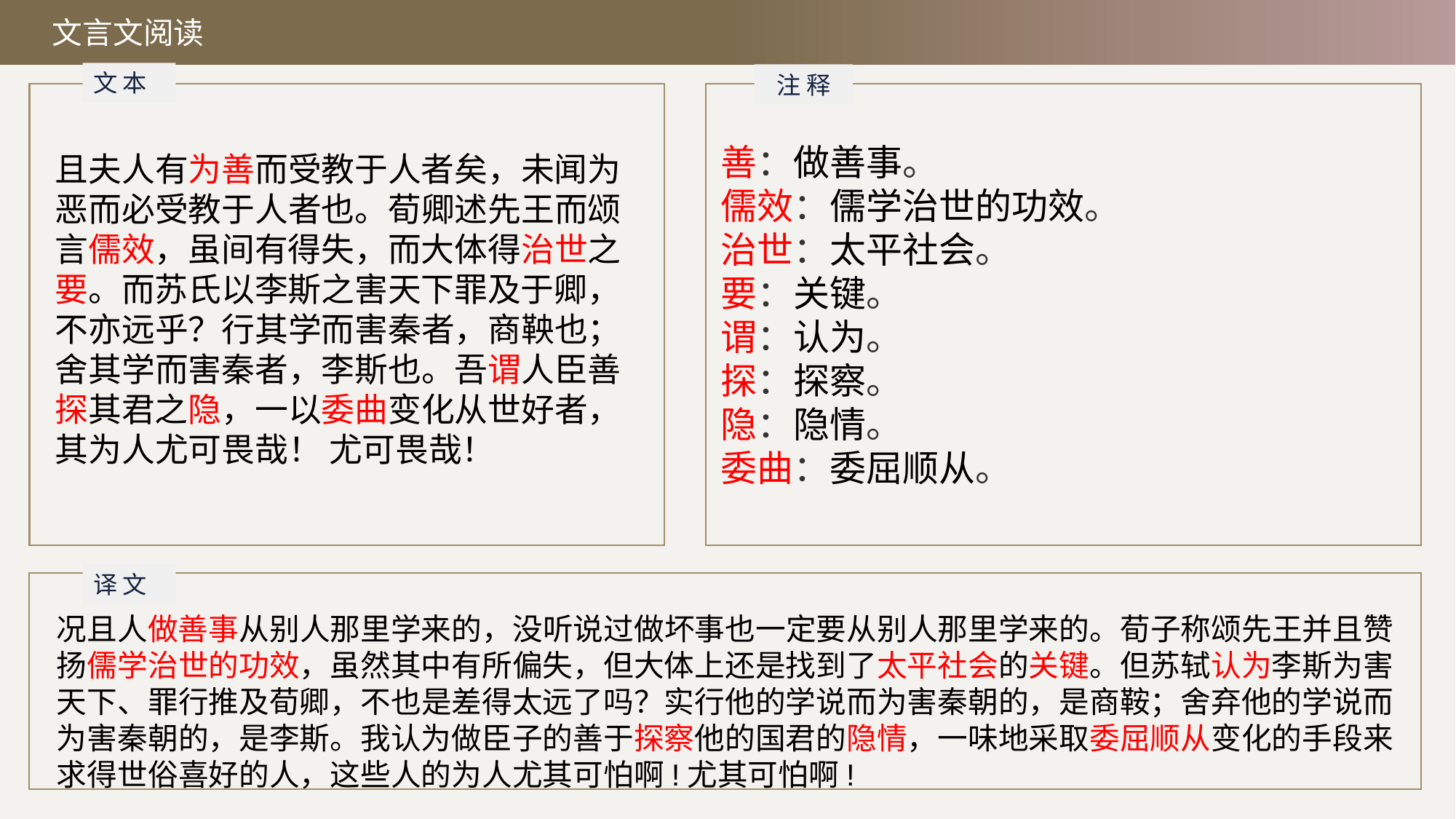

文言文阅读
文 本
注 释

善：做善事。
儒效：儒学治世的功效。
治世：太平社会。
要：关键。
谓：认为。
探：探察。
隐：隐情。
委曲：委屈顺从。

且夫人有为善而受教于人者矣，未闻为恶而必受教于人者也。荀卿述先王而颂言儒效，虽间有得失，而大体得治世之要。而苏氏以李斯之害天下罪及于卿，不亦远乎？行其学而害秦者，商鞅也；舍其学而害秦者，李斯也。吾谓人臣善探其君之隐，一以委曲变化从世好者，其为人尤可畏哉！ 尤可畏哉！
译 文

况且人做善事从别人那里学来的，没听说过做坏事也一定要从别人那里学来的。荀子称颂先王并且赞扬儒学治世的功效，虽然其中有所偏失，但大体上还是找到了太平社会的关键。但苏轼认为李斯为害天下、罪行推及荀卿，不也是差得太远了吗？实行他的学说而为害秦朝的，是商鞍；舍弃他的学说而为害秦朝的，是李斯。我认为做臣子的善于探察他的国君的隐情，一味地采取委屈顺从变化的手段来求得世俗喜好的人，这些人的为人尤其可怕啊!尤其可怕啊!